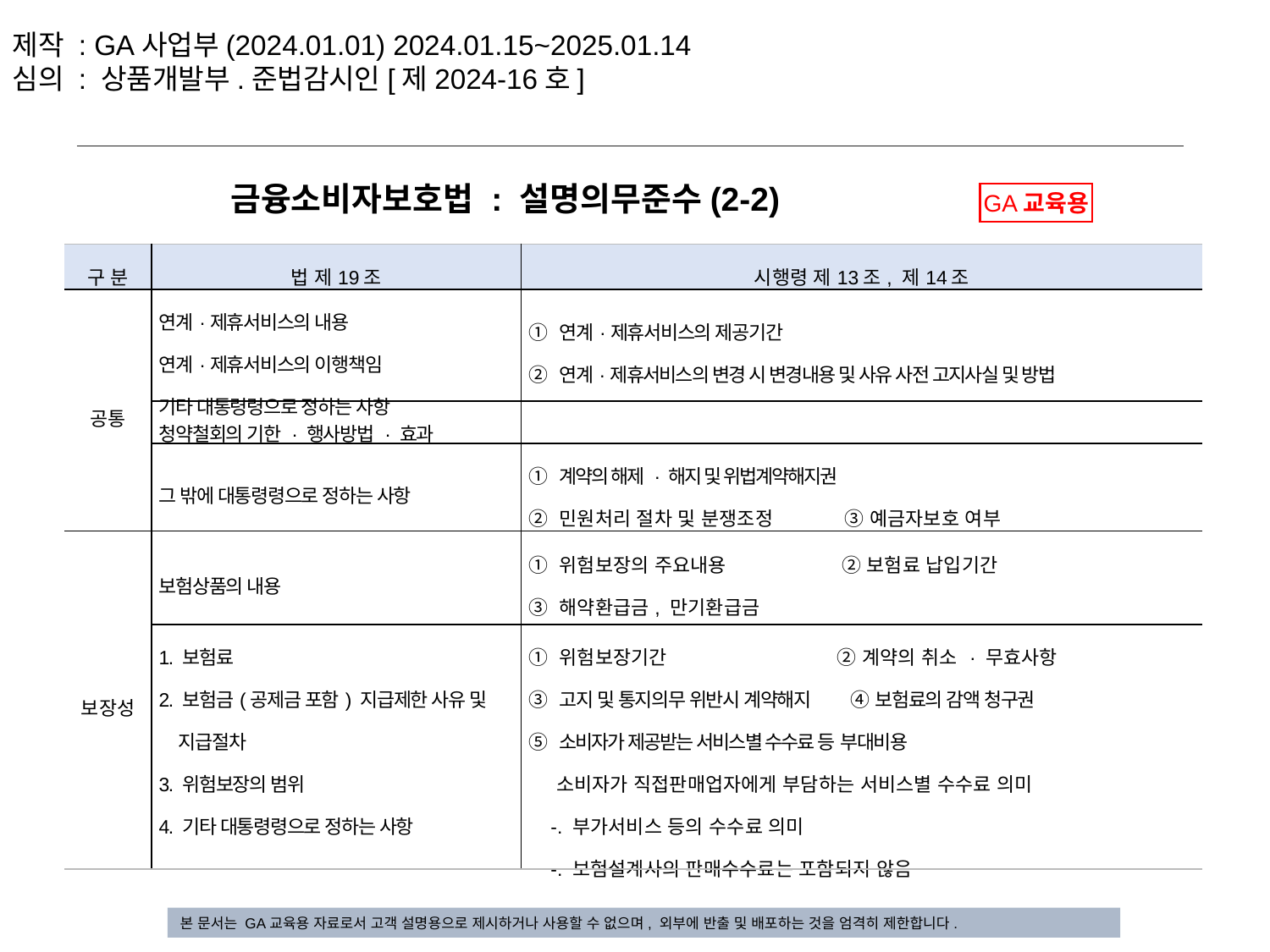

제작 : GA사업부(2024.01.01) 2024.01.15~2025.01.14
심의 : 상품개발부.준법감시인[제2024-16호]
금융소비자보호법 : 설명의무준수(2-2)
GA교육용
| 구 분 | 법 제19조 | 시행령 제13조, 제14조 |
| --- | --- | --- |
| 공통 | 연계·제휴서비스의 내용 연계·제휴서비스의 이행책임 기타 대통령령으로 정하는 사항 | ① 연계·제휴서비스의 제공기간 ② 연계·제휴서비스의 변경 시 변경내용 및 사유 사전 고지사실 및 방법 |
|  | 청약철회의 기한 · 행사방법 · 효과 |  |
|  | 그 밖에 대통령령으로 정하는 사항 | ① 계약의 해제 · 해지 및 위법계약해지권 ② 민원처리 절차 및 분쟁조정 ③ 예금자보호 여부 |
| 보장성 | 보험상품의 내용 | ① 위험보장의 주요내용 ② 보험료 납입기간 ③ 해약환급금, 만기환급금 |
|  | 1. 보험료 2. 보험금(공제금 포함) 지급제한 사유 및 지급절차 3. 위험보장의 범위 4. 기타 대통령령으로 정하는 사항 | ① 위험보장기간 ② 계약의 취소 · 무효사항 ③ 고지 및 통지의무 위반시 계약해지 ④ 보험료의 감액 청구권 ⑤ 소비자가 제공받는 서비스별 수수료 등 부대비용 소비자가 직접판매업자에게 부담하는 서비스별 수수료 의미 -. 부가서비스 등의 수수료 의미 -. 보험설계사의 판매수수료는 포함되지 않음 |
본 문서는 GA교육용 자료로서 고객 설명용으로 제시하거나 사용할 수 없으며, 외부에 반출 및 배포하는 것을 엄격히 제한합니다.